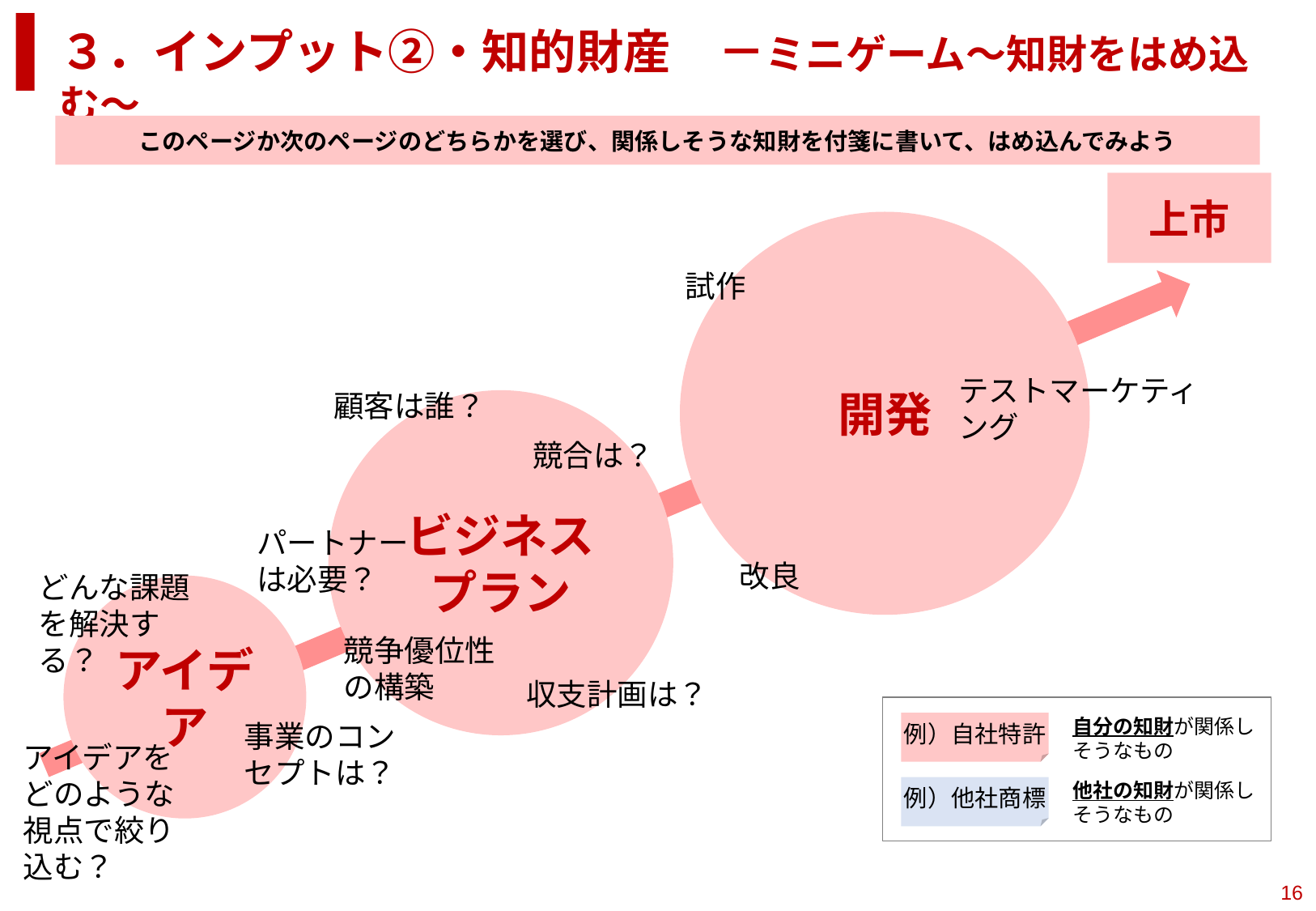

３．インプット②・知的財産　－ミニゲーム～知財をはめ込む～
このページか次のページのどちらかを選び、関係しそうな知財を付箋に書いて、はめ込んでみよう
上市
開発
試作
テストマーケティング
顧客は誰？
ビジネス
プラン
競合は？

パートナーは必要？
改良
どんな課題を解決する？
アイデア
競争優位性の構築
収支計画は？

自分の知財が関係しそうなもの
事業のコンセプトは？
例）自社特許
アイデアをどのような視点で絞り込む？
他社の知財が関係しそうなもの
例）他社商標
16